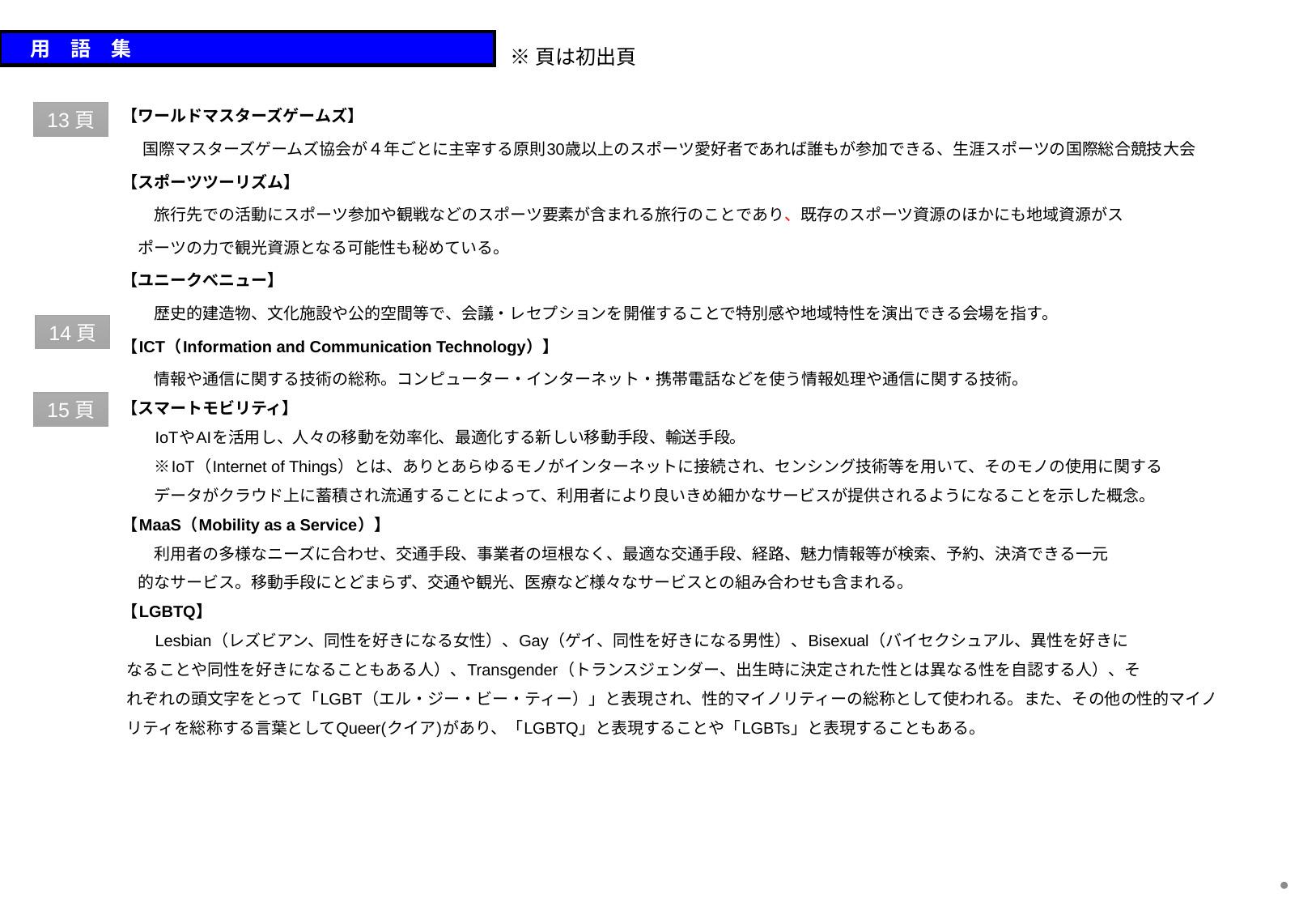

用　語　集
※頁は初出頁
【ワールドマスターズゲームズ】
 　国際マスターズゲームズ協会が４年ごとに主宰する原則30歳以上のスポーツ愛好者であれば誰もが参加できる、生涯スポーツの国際総合競技大会
【スポーツツーリズム】
　　旅行先での活動にスポーツ参加や観戦などのスポーツ要素が含まれる旅行のことであり、既存のスポーツ資源のほかにも地域資源がス
　ポーツの⼒で観光資源となる可能性も秘めている。
【ユニークべニュー】
　　歴史的建造物、文化施設や公的空間等で、会議・レセプションを開催することで特別感や地域特性を演出できる会場を指す。
【ICT（Information and Communication Technology）】
　　情報や通信に関する技術の総称。コンピューター・インターネット・携帯電話などを使う情報処理や通信に関する技術。
【スマートモビリティ】
　　IoTやAIを活用し、人々の移動を効率化、最適化する新しい移動手段、輸送手段。
　　※IoT（Internet of Things）とは、ありとあらゆるモノがインターネットに接続され、センシング技術等を用いて、そのモノの使用に関する
　　データがクラウド上に蓄積され流通することによって、利用者により良いきめ細かなサービスが提供されるようになることを示した概念。
【MaaS（Mobility as a Service）】
　　利用者の多様なニーズに合わせ、交通手段、事業者の垣根なく、最適な交通手段、経路、魅力情報等が検索、予約、決済できる一元
　的なサービス。移動手段にとどまらず、交通や観光、医療など様々なサービスとの組み合わせも含まれる。
【LGBTQ】
　　Lesbian（レズビアン、同性を好きになる女性）、Gay（ゲイ、同性を好きになる男性）、Bisexual（バイセクシュアル、異性を好きに
 なることや同性を好きになることもある人）、Transgender（トランスジェンダー、出生時に決定された性とは異なる性を自認する人）、そ
 れぞれの頭文字をとって「LGBT（エル・ジー・ビー・ティー）」と表現され、性的マイノリティーの総称として使われる。また、その他の性的マイノ
 リティを総称する言葉としてQueer(クイア)があり、「LGBTQ」と表現することや「LGBTs」と表現することもある。

13頁
14頁
15頁
●